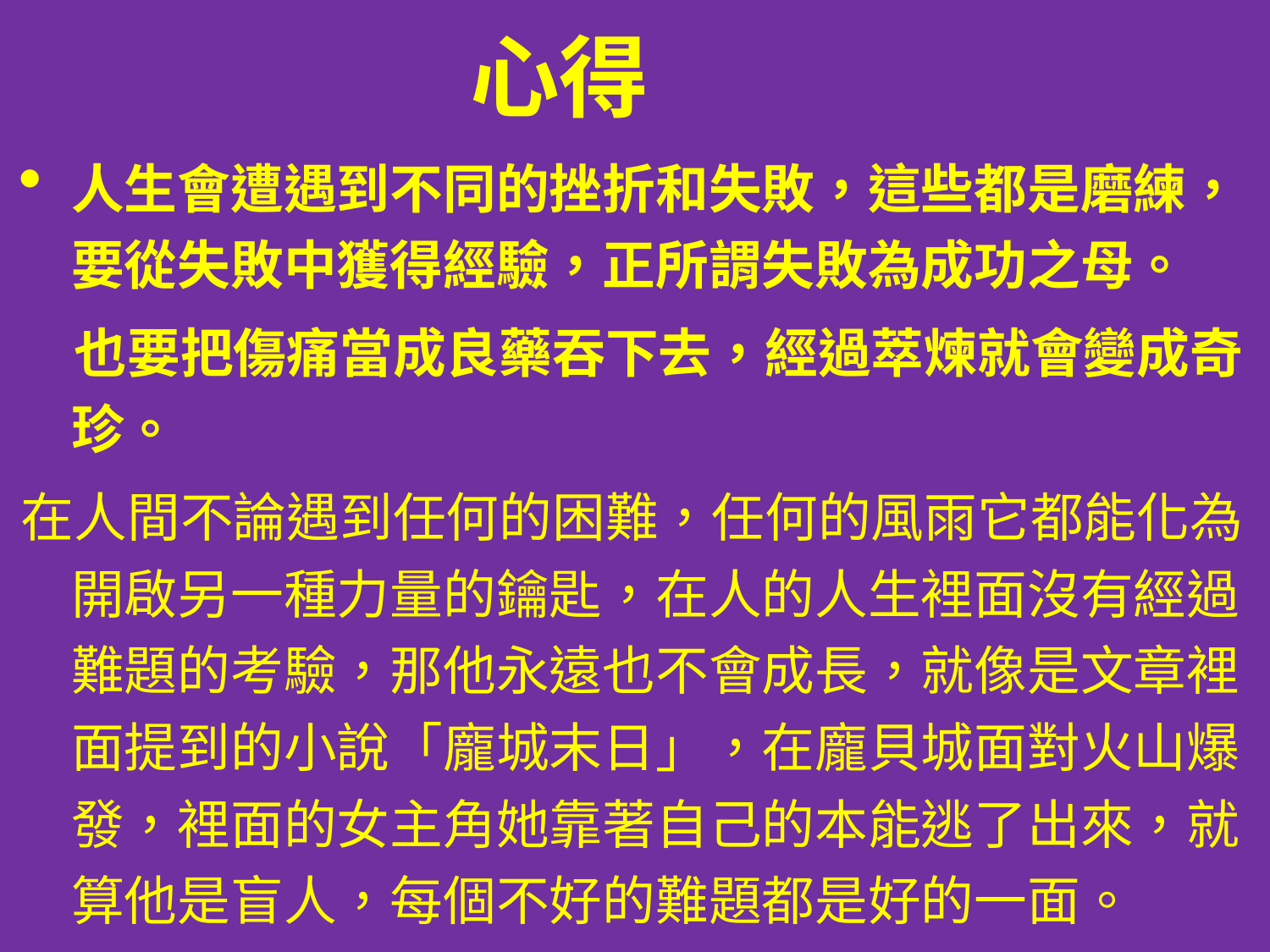

心得
人生會遭遇到不同的挫折和失敗，這些都是磨練，要從失敗中獲得經驗，正所謂失敗為成功之母。
　也要把傷痛當成良藥吞下去，經過萃煉就會變成奇珍。
在人間不論遇到任何的困難，任何的風雨它都能化為開啟另一種力量的鑰匙，在人的人生裡面沒有經過難題的考驗，那他永遠也不會成長，就像是文章裡面提到的小說「龐城末日」，在龐貝城面對火山爆發，裡面的女主角她靠著自己的本能逃了出來，就算他是盲人，每個不好的難題都是好的一面。